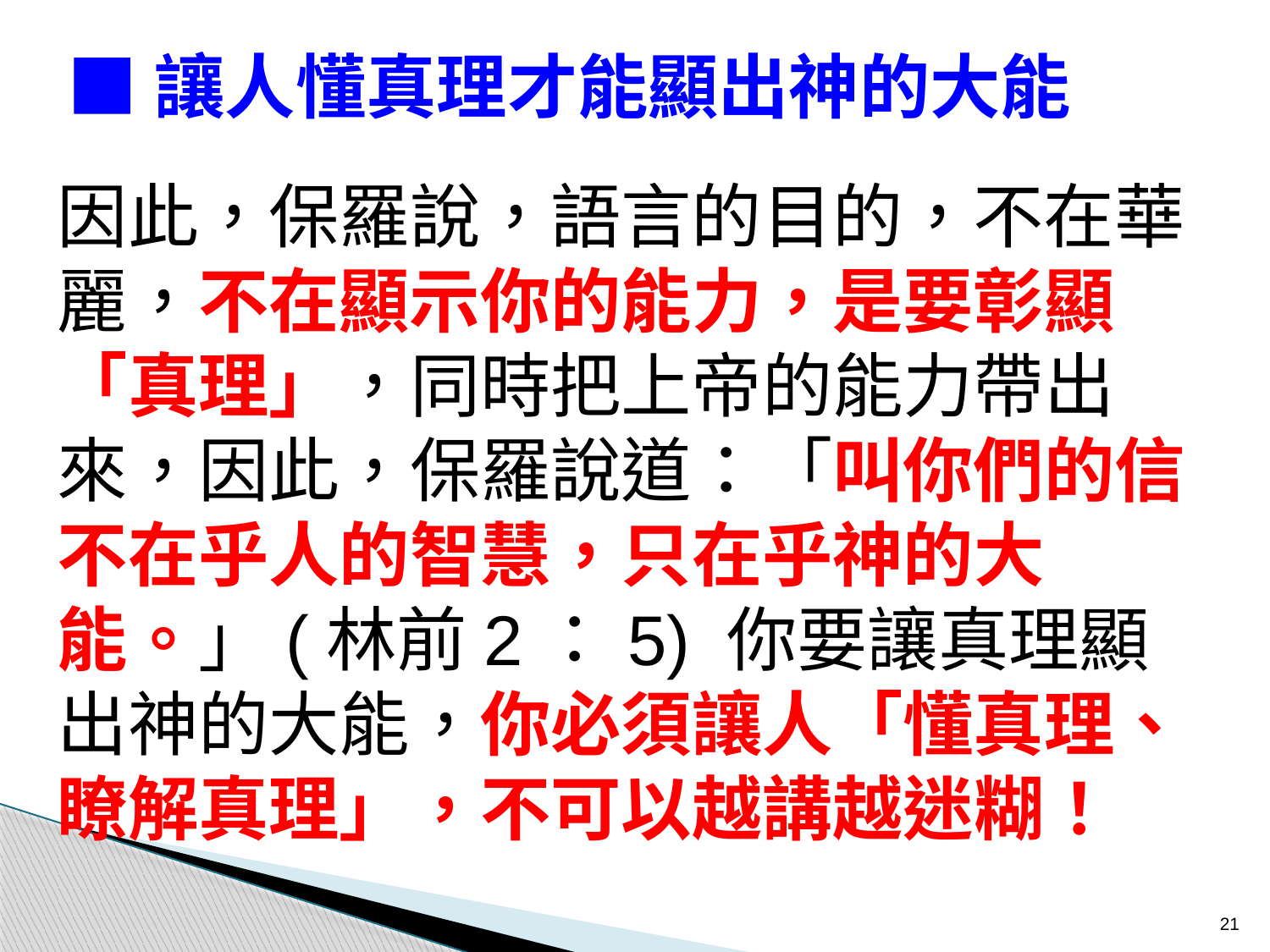

■讓人懂真理才能顯出神的大能
因此，保羅說，語言的目的，不在華麗，不在顯示你的能力，是要彰顯「真理」，同時把上帝的能力帶出來，因此，保羅說道：「叫你們的信不在乎人的智慧，只在乎神的大能。」(林前2：5) 你要讓真理顯出神的大能，你必須讓人「懂真理、瞭解真理」，不可以越講越迷糊！
21